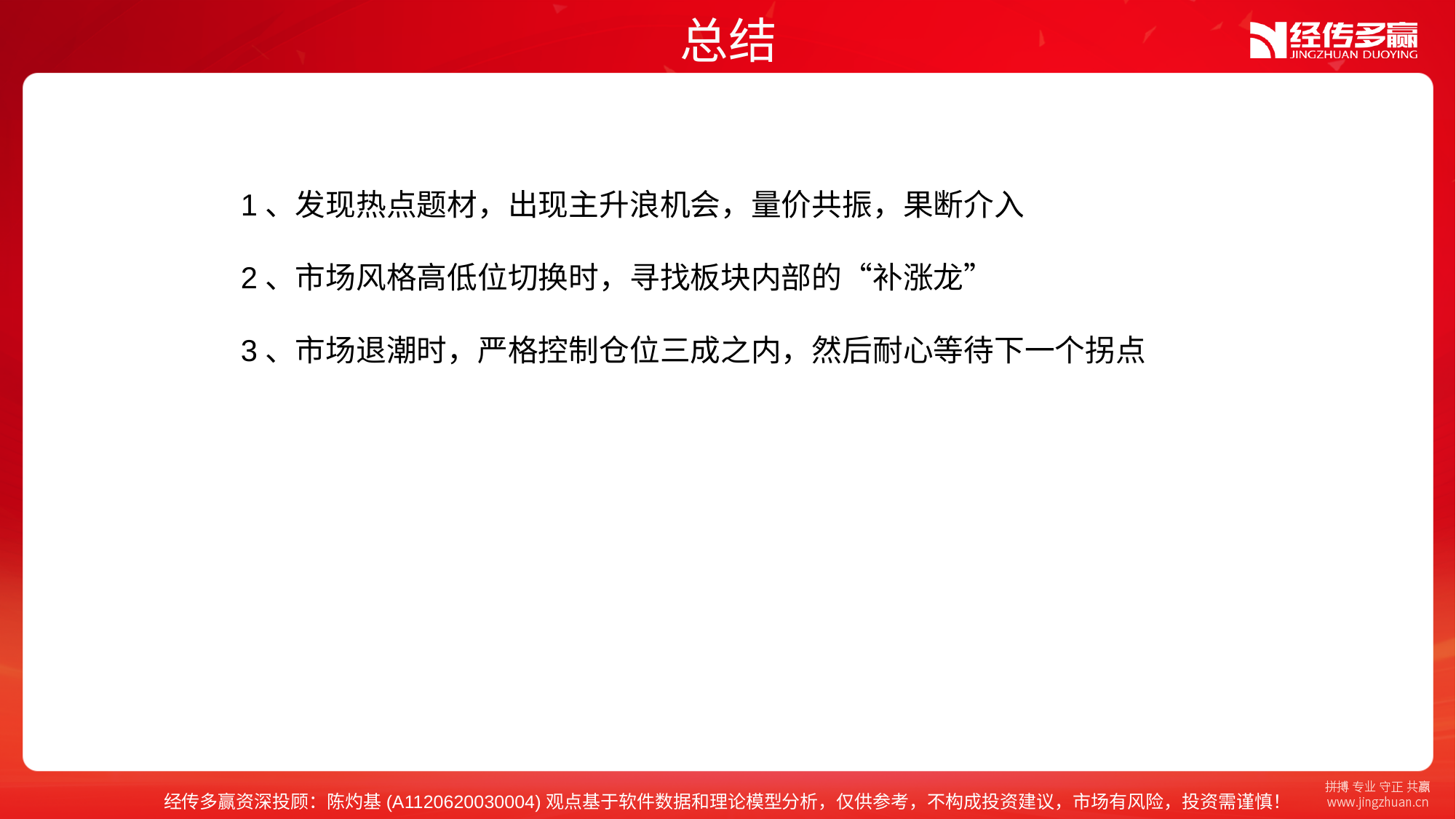

总结
1、发现热点题材，出现主升浪机会，量价共振，果断介入

2、市场风格高低位切换时，寻找板块内部的“补涨龙”

3、市场退潮时，严格控制仓位三成之内，然后耐心等待下一个拐点